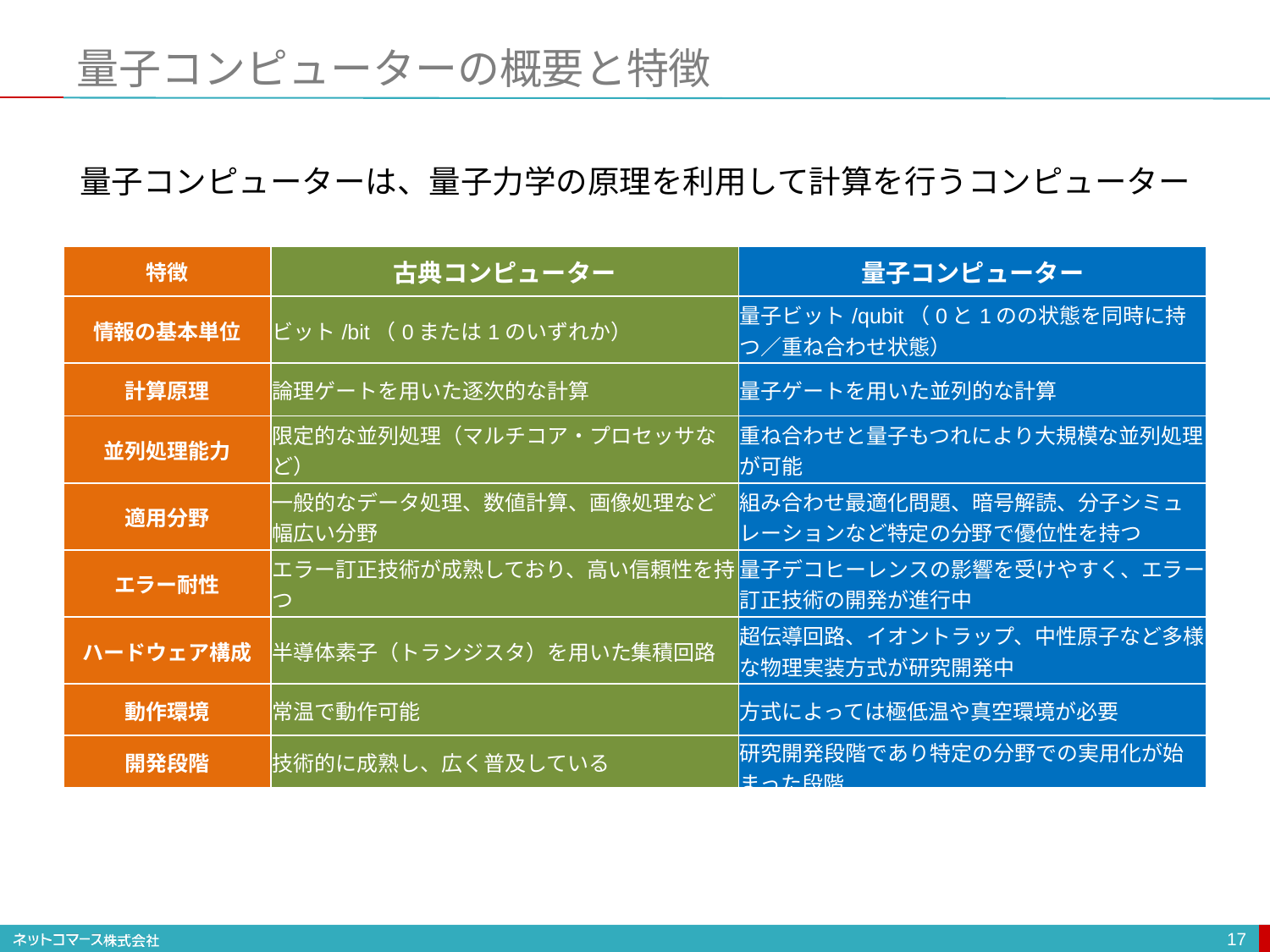

# 量子コンピューターの概要と特徴
量子コンピューターは、量子力学の原理を利用して計算を行うコンピューター
| 特徴 | 古典コンピューター | 量子コンピューター |
| --- | --- | --- |
| 情報の基本単位 | ビット/bit（0または1のいずれか） | 量子ビット/qubit（0と1のの状態を同時に持つ／重ね合わせ状態） |
| 計算原理 | 論理ゲートを用いた逐次的な計算 | 量子ゲートを用いた並列的な計算 |
| 並列処理能力 | 限定的な並列処理（マルチコア・プロセッサなど） | 重ね合わせと量子もつれにより大規模な並列処理が可能 |
| 適用分野 | 一般的なデータ処理、数値計算、画像処理など幅広い分野 | 組み合わせ最適化問題、暗号解読、分子シミュレーションなど特定の分野で優位性を持つ |
| エラー耐性 | エラー訂正技術が成熟しており、高い信頼性を持つ | 量子デコヒーレンスの影響を受けやすく、エラー訂正技術の開発が進行中 |
| ハードウェア構成 | 半導体素子（トランジスタ）を用いた集積回路 | 超伝導回路、イオントラップ、中性原子など多様な物理実装方式が研究開発中 |
| 動作環境 | 常温で動作可能 | 方式によっては極低温や真空環境が必要 |
| 開発段階 | 技術的に成熟し、広く普及している | 研究開発段階であり特定の分野での実用化が始まった段階 |
17